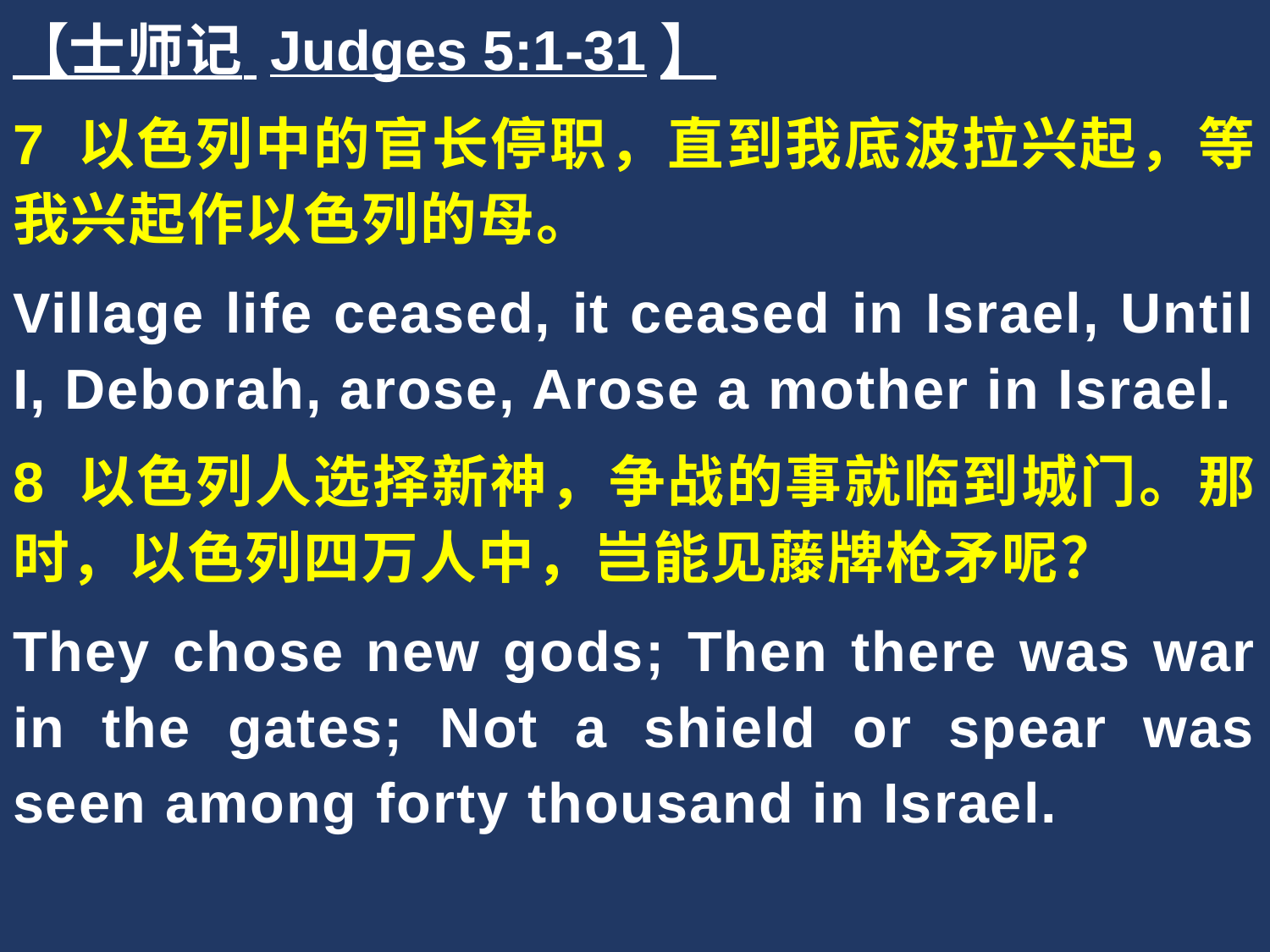

【士师记 Judges 5:1-31】
7 以色列中的官长停职，直到我底波拉兴起，等我兴起作以色列的母。
Village life ceased, it ceased in Israel, Until I, Deborah, arose, Arose a mother in Israel.
8 以色列人选择新神，争战的事就临到城门。那时，以色列四万人中，岂能见藤牌枪矛呢？
They chose new gods; Then there was war in the gates; Not a shield or spear was seen among forty thousand in Israel.